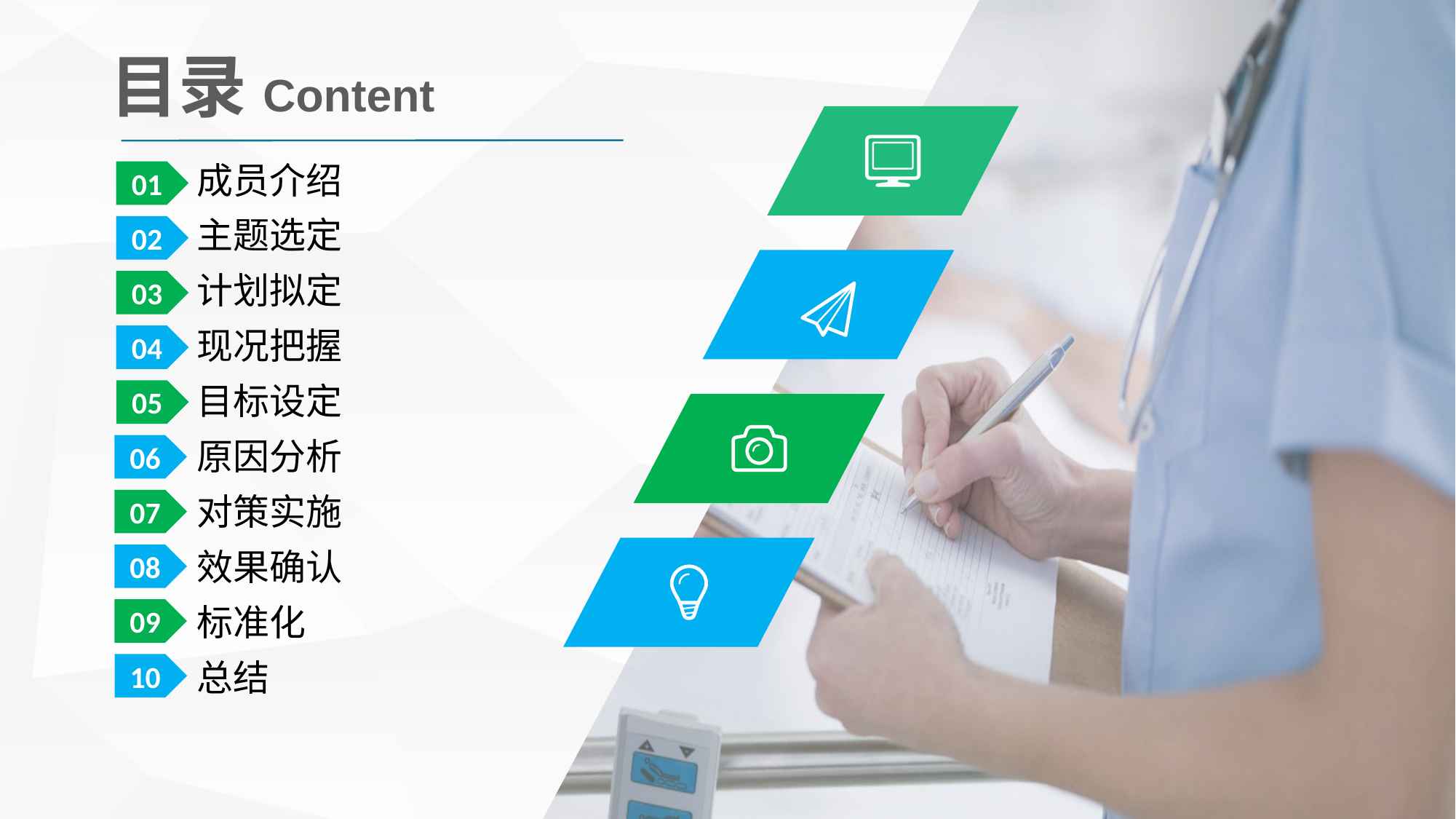

目录Content

成员介绍
01
主题选定
02

计划拟定
03
现况把握
04
目标设定
05

原因分析
06
对策实施
07

效果确认
08
标准化
09
总结
10
YCF